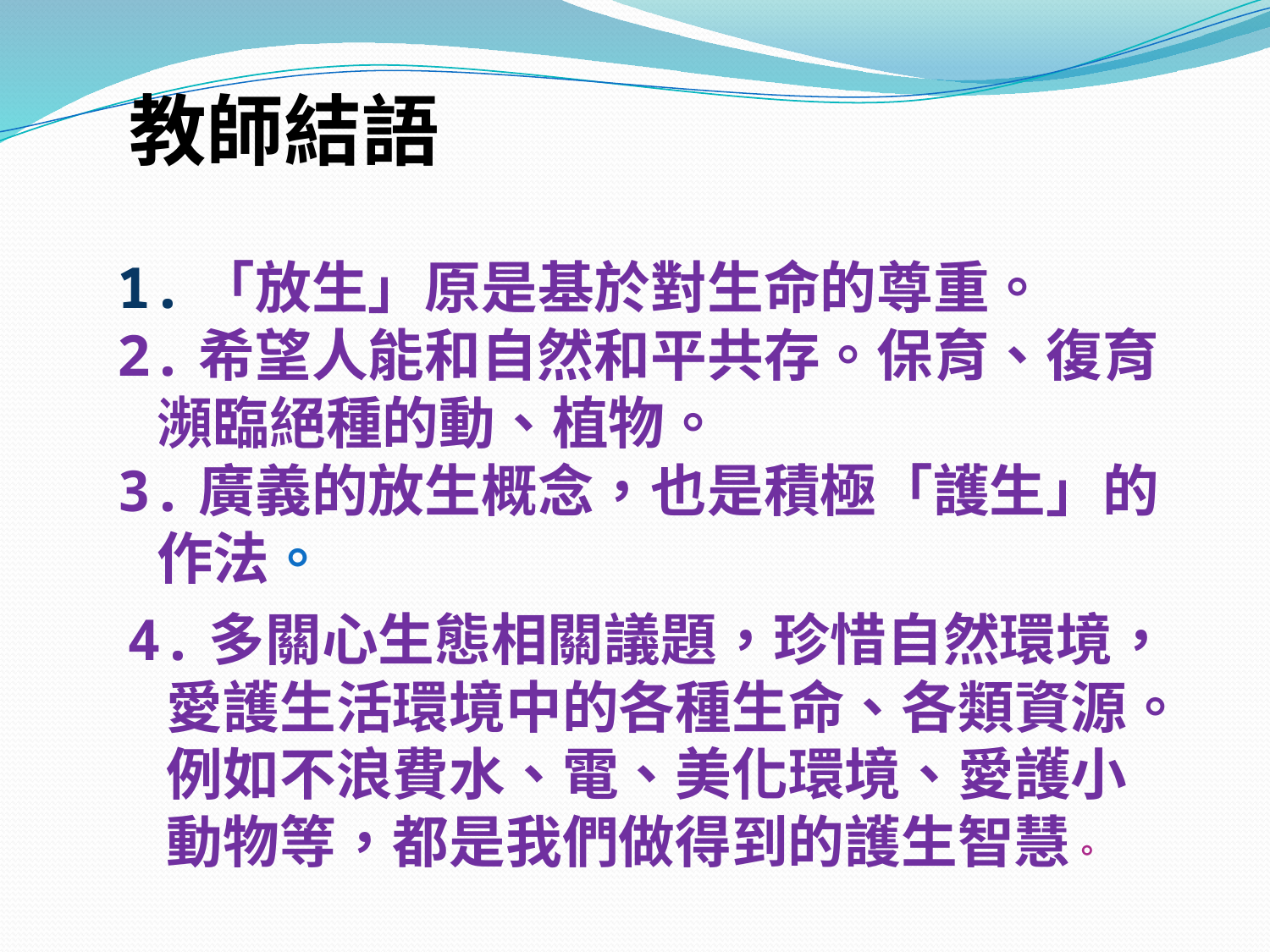

教師結語
1.「放生」原是基於對生命的尊重。
2.希望人能和自然和平共存。保育、復育
  瀕臨絕種的動、植物。
3.廣義的放生概念，也是積極「護生」的
  作法。
4.多關心生態相關議題，珍惜自然環境，
  愛護生活環境中的各種生命、各類資源。
  例如不浪費水、電、美化環境、愛護小
  動物等，都是我們做得到的護生智慧。